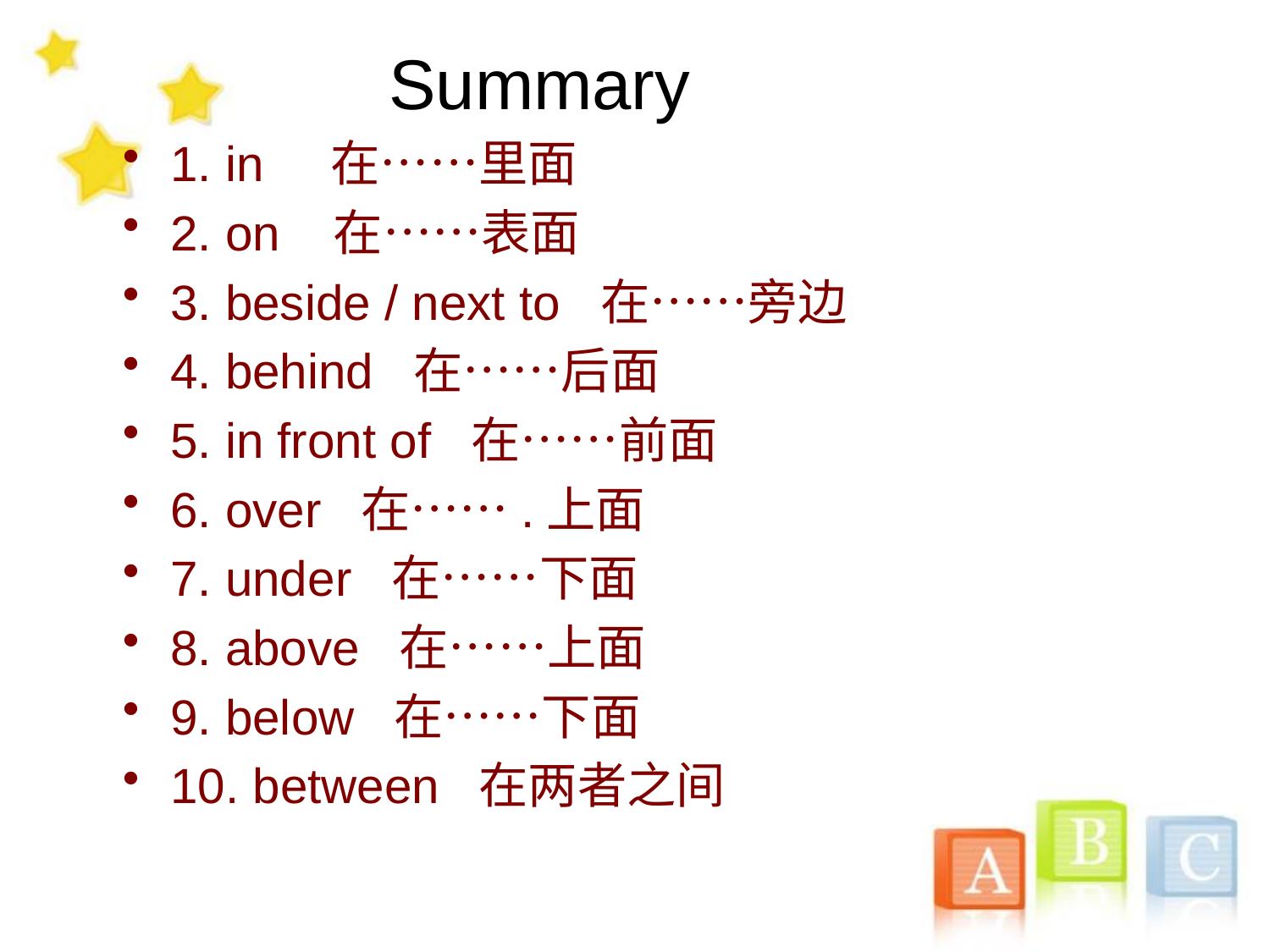

Summary
1. in    在……里面
2. on   在……表面
3. beside / next to  在……旁边
4. behind  在……后面
5. in front of  在……前面
6. over  在…….上面
7. under  在……下面
8. above  在……上面
9. below  在……下面
10. between  在两者之间